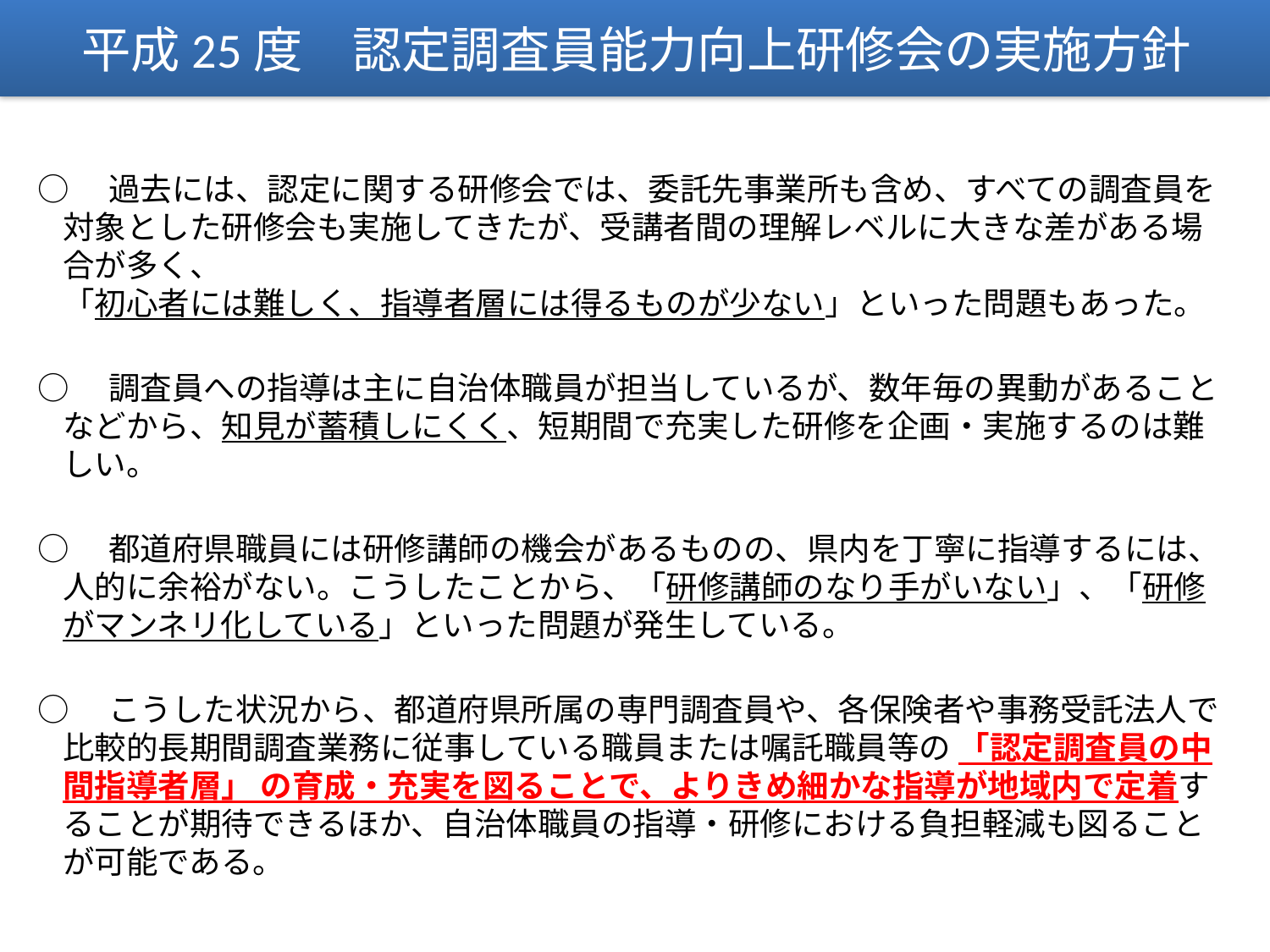

平成25度　認定調査員能力向上研修会の実施方針
○　過去には、認定に関する研修会では、委託先事業所も含め、すべての調査員を対象とした研修会も実施してきたが、受講者間の理解レベルに大きな差がある場合が多く、
「初心者には難しく、指導者層には得るものが少ない」といった問題もあった。

○　調査員への指導は主に自治体職員が担当しているが、数年毎の異動があることなどから、知見が蓄積しにくく、短期間で充実した研修を企画・実施するのは難しい。

○　都道府県職員には研修講師の機会があるものの、県内を丁寧に指導するには、人的に余裕がない。こうしたことから、「研修講師のなり手がいない」、「研修がマンネリ化している」といった問題が発生している。

○　こうした状況から、都道府県所属の専門調査員や、各保険者や事務受託法人で比較的長期間調査業務に従事している職員または嘱託職員等の 「認定調査員の中間指導者層」 の育成・充実を図ることで、よりきめ細かな指導が地域内で定着することが期待できるほか、自治体職員の指導・研修における負担軽減も図ることが可能である。